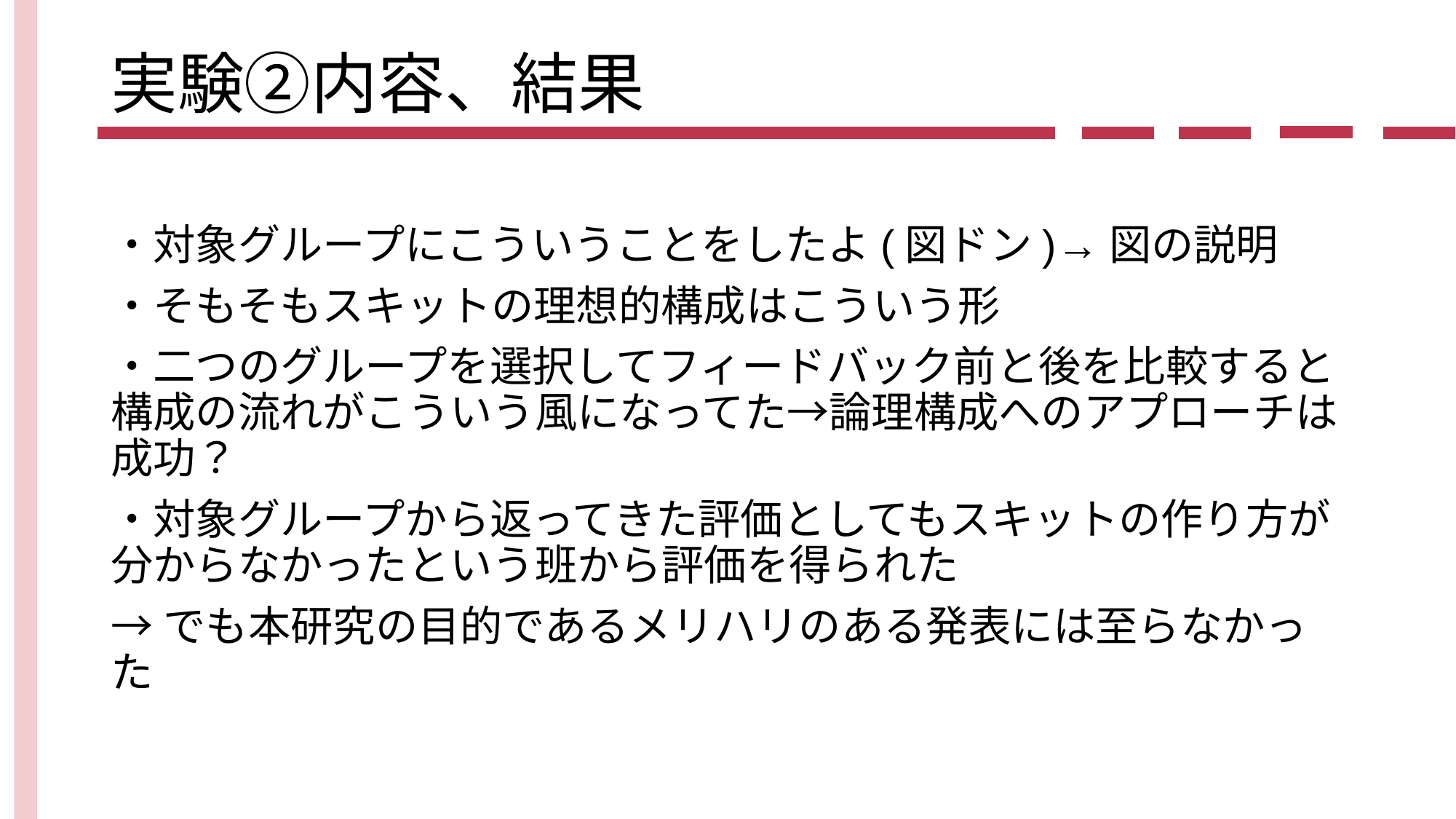

# 実験②内容、結果
・対象グループにこういうことをしたよ(図ドン)→図の説明
・そもそもスキットの理想的構成はこういう形
・二つのグループを選択してフィードバック前と後を比較すると構成の流れがこういう風になってた→論理構成へのアプローチは成功？
・対象グループから返ってきた評価としてもスキットの作り方が分からなかったという班から評価を得られた
→でも本研究の目的であるメリハリのある発表には至らなかった